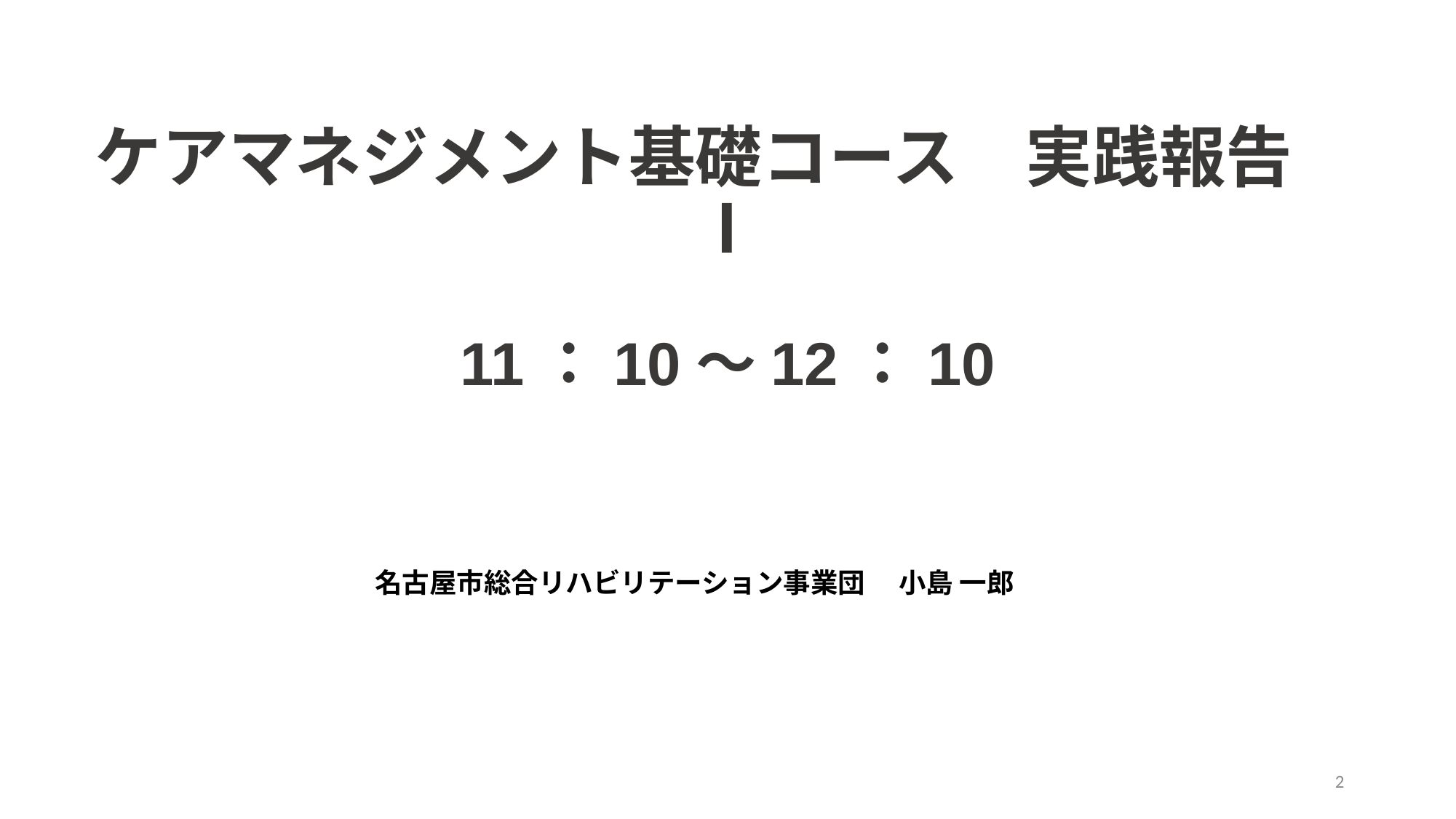

ケアマネジメント基礎コース　実践報告　Ⅰ

11：10～12：10
名古屋市総合リハビリテーション事業団 　小島 一郎
2